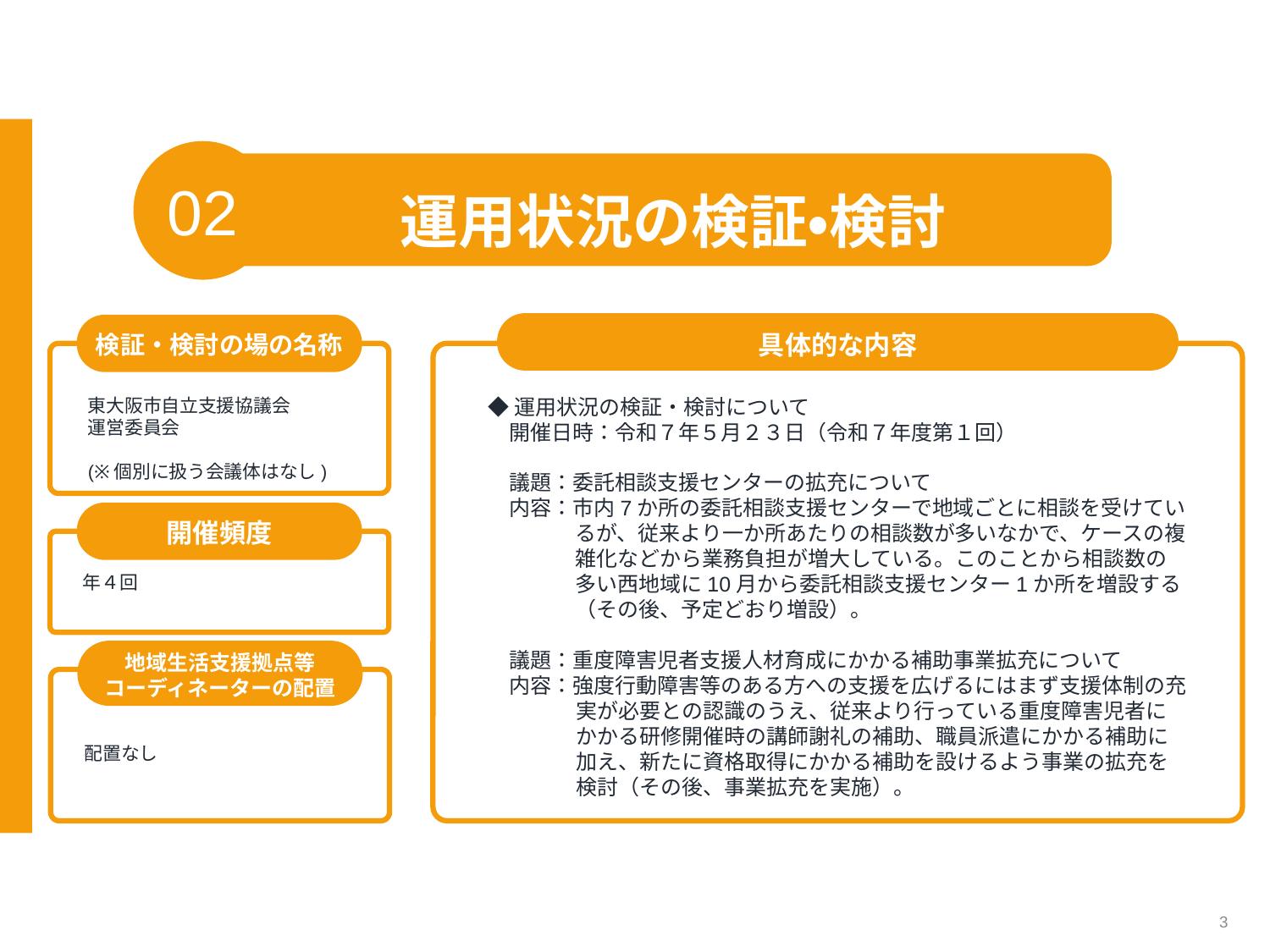

02

運用状況の検証・検討
具体的な内容
検証・検討の場の名称

東大阪市自立支援協議会
運営委員会

(※個別に扱う会議体はなし)
◆運用状況の検証・検討について
　開催日時：令和７年５月２３日（令和７年度第１回）

　議題：委託相談支援センターの拡充について
　内容：市内7か所の委託相談支援センターで地域ごとに相談を受けているが、従来より一か所あたりの相談数が多いなかで、ケースの複雑化などから業務負担が増大している。このことから相談数の多い西地域に10月から委託相談支援センター1か所を増設する（その後、予定どおり増設）。

　議題：重度障害児者支援人材育成にかかる補助事業拡充について
　内容：強度行動障害等のある方への支援を広げるにはまず支援体制の充実が必要との認識のうえ、従来より行っている重度障害児者にかかる研修開催時の講師謝礼の補助、職員派遣にかかる補助に加え、新たに資格取得にかかる補助を設けるよう事業の拡充を検討（その後、事業拡充を実施）。
開催頻度

年４回
地域生活支援拠点等
コーディネーターの配置

配置なし
3